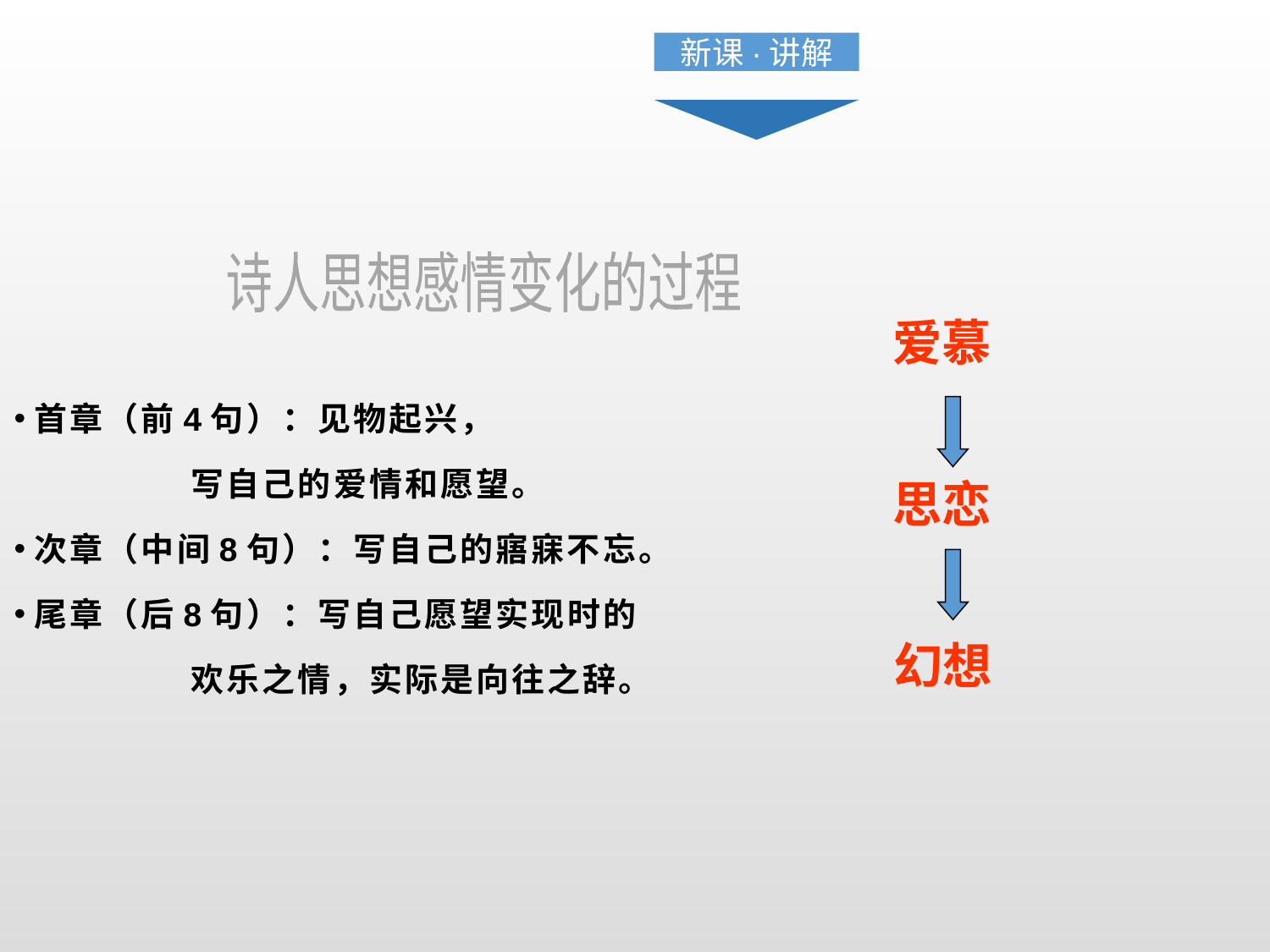

新课·讲解

诗人思想感情变化的过程
爱慕
首章（前4句）：见物起兴，
                 写自己的爱情和愿望。
次章（中间8句）：写自己的寤寐不忘。
尾章（后8句）：写自己愿望实现时的
                 欢乐之情，实际是向往之辞。

思恋

幻想